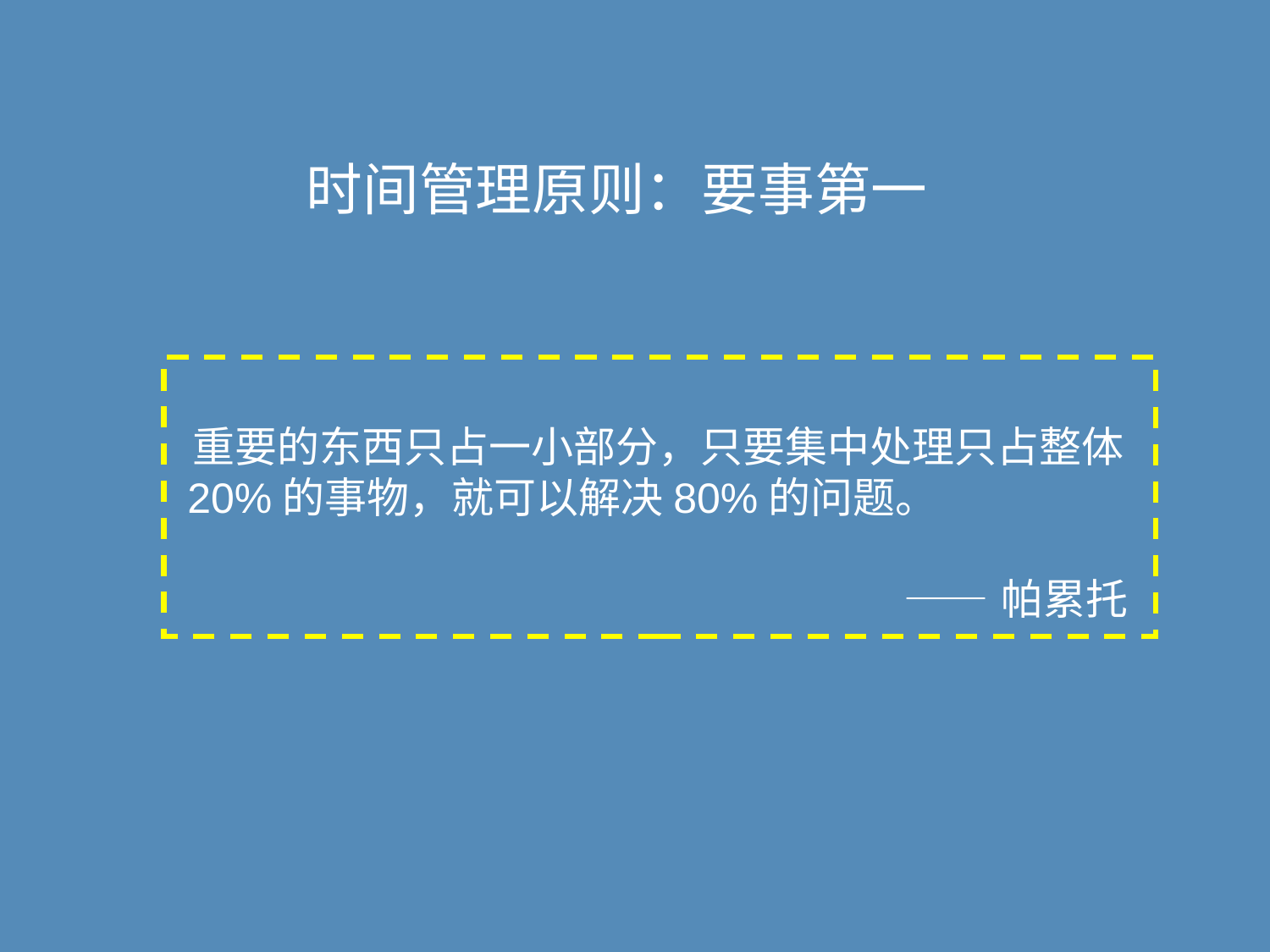

时间管理原则：要事第一

  重要的东西只占一小部分，只要集中处理只占整体
  20%的事物，就可以解决80%的问题。

                                                                              ——帕累托